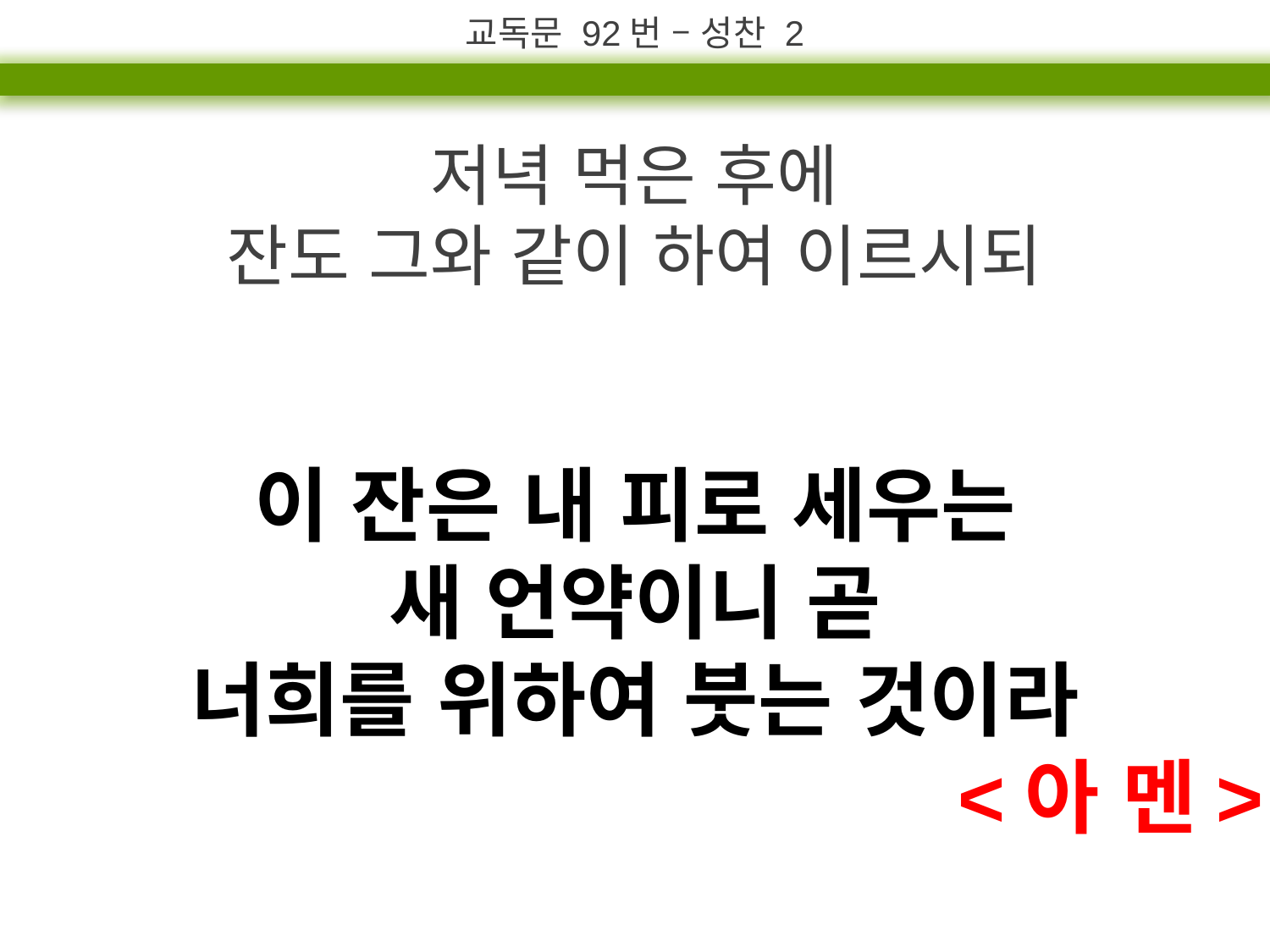

교독문 92번 – 성찬 2

저녁 먹은 후에
잔도 그와 같이 하여 이르시되
이 잔은 내 피로 세우는
새 언약이니 곧
너희를 위하여 붓는 것이라
<아 멘>